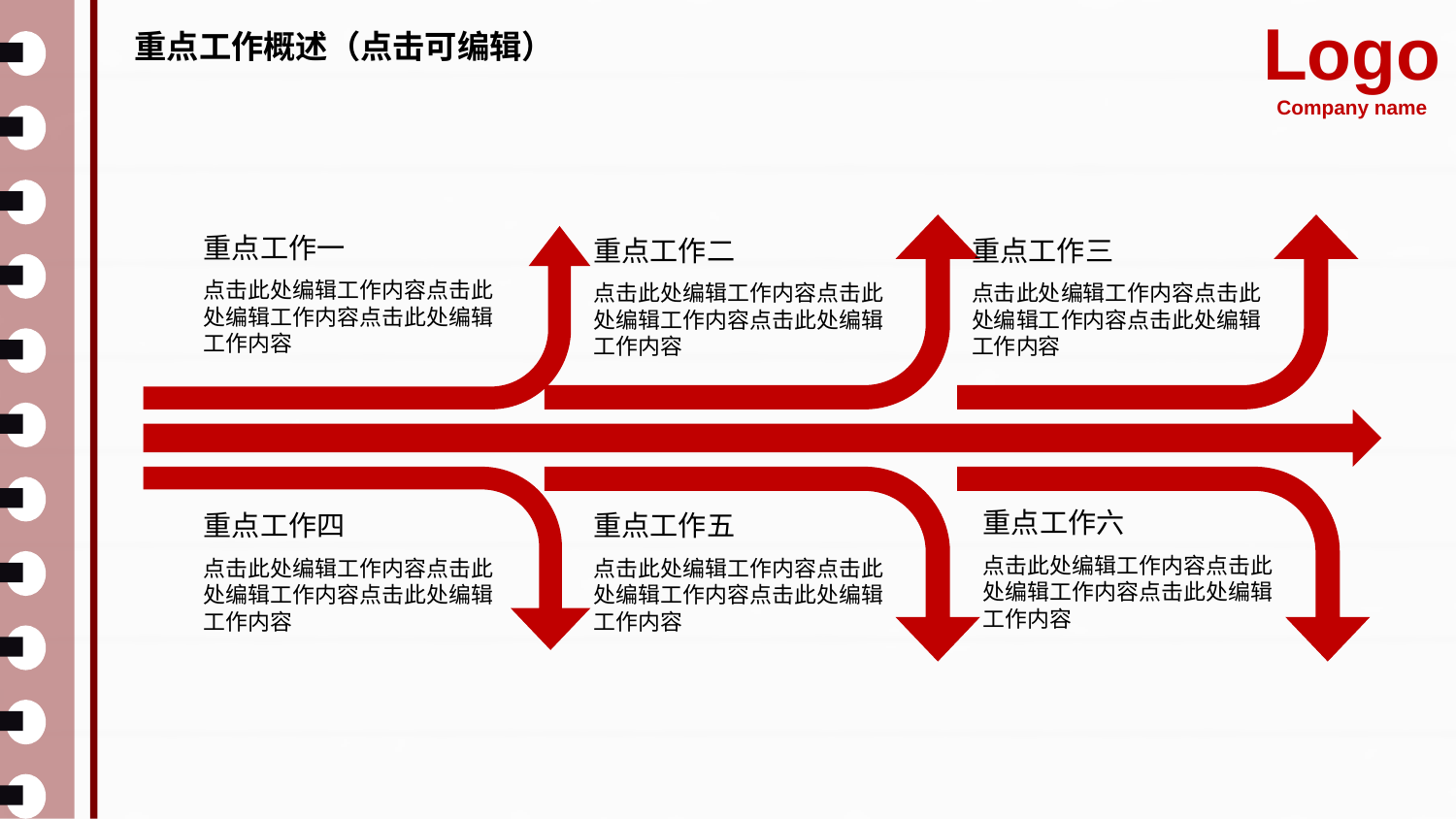

Logo
Company name
重点工作概述（点击可编辑）

重点工作一
点击此处编辑工作内容点击此处编辑工作内容点击此处编辑工作内容
重点工作二
点击此处编辑工作内容点击此处编辑工作内容点击此处编辑工作内容
重点工作三
点击此处编辑工作内容点击此处编辑工作内容点击此处编辑工作内容

重点工作六
点击此处编辑工作内容点击此处编辑工作内容点击此处编辑工作内容
重点工作四
点击此处编辑工作内容点击此处编辑工作内容点击此处编辑工作内容
重点工作五
点击此处编辑工作内容点击此处编辑工作内容点击此处编辑工作内容